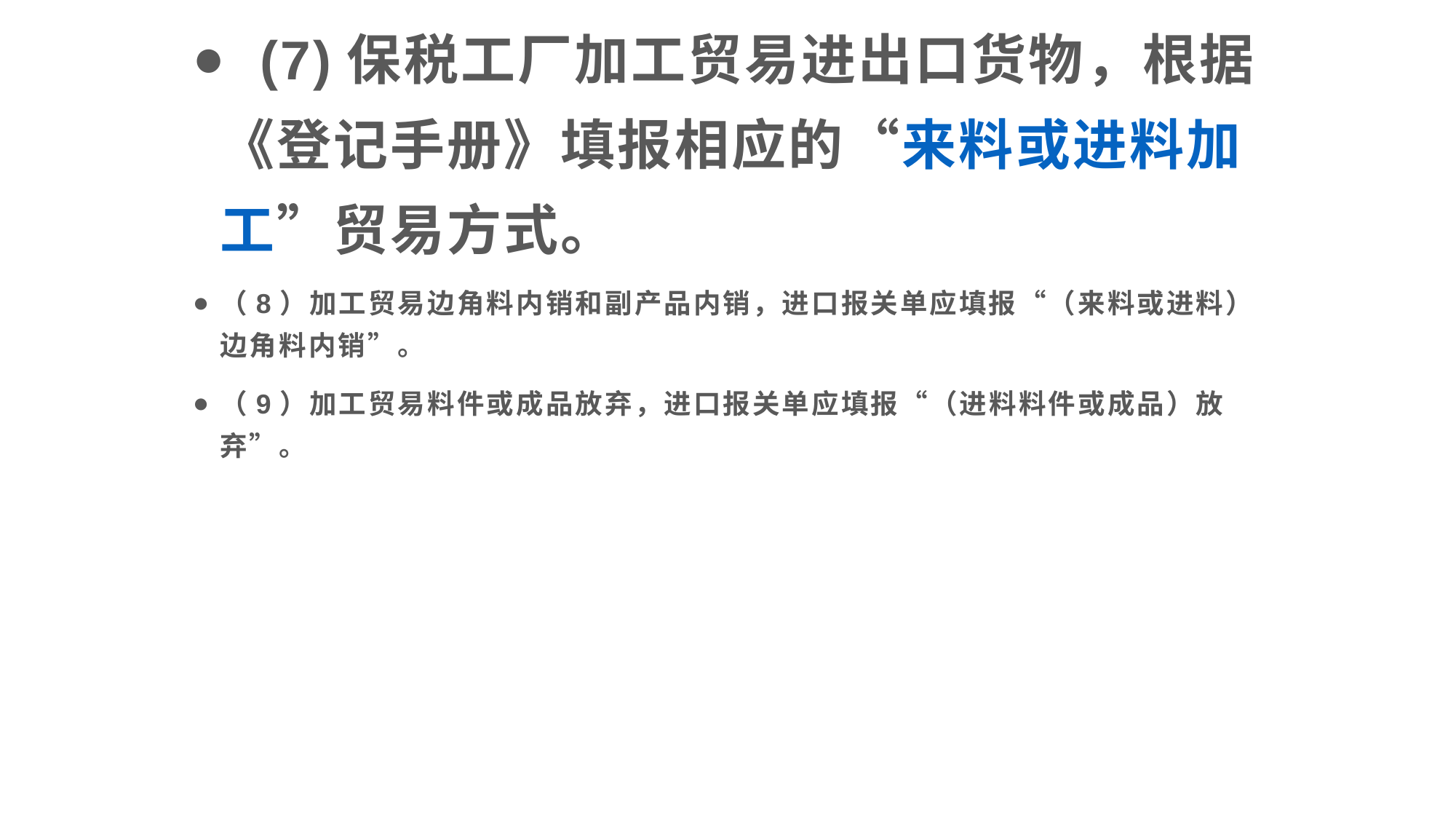

(7)保税工厂加工贸易进出口货物，根据《登记手册》填报相应的“来料或进料加工”贸易方式。
（8）加工贸易边角料内销和副产品内销，进口报关单应填报“（来料或进料）边角料内销”。
（9）加工贸易料件或成品放弃，进口报关单应填报“（进料料件或成品）放弃”。